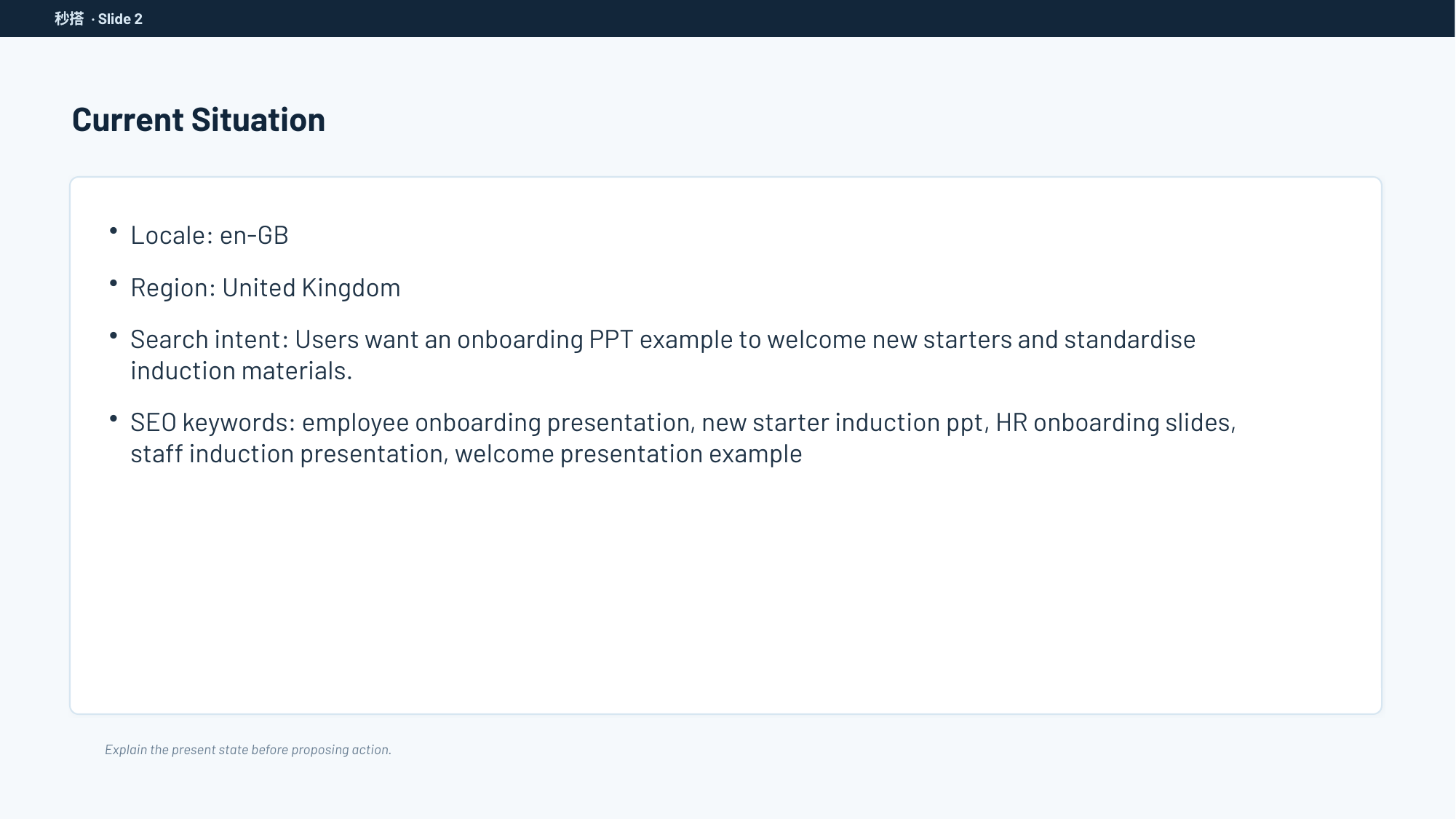

秒搭 · Slide 2
Current Situation

Locale: en-GB
Region: United Kingdom
Search intent: Users want an onboarding PPT example to welcome new starters and standardise induction materials.
SEO keywords: employee onboarding presentation, new starter induction ppt, HR onboarding slides, staff induction presentation, welcome presentation example
Explain the present state before proposing action.